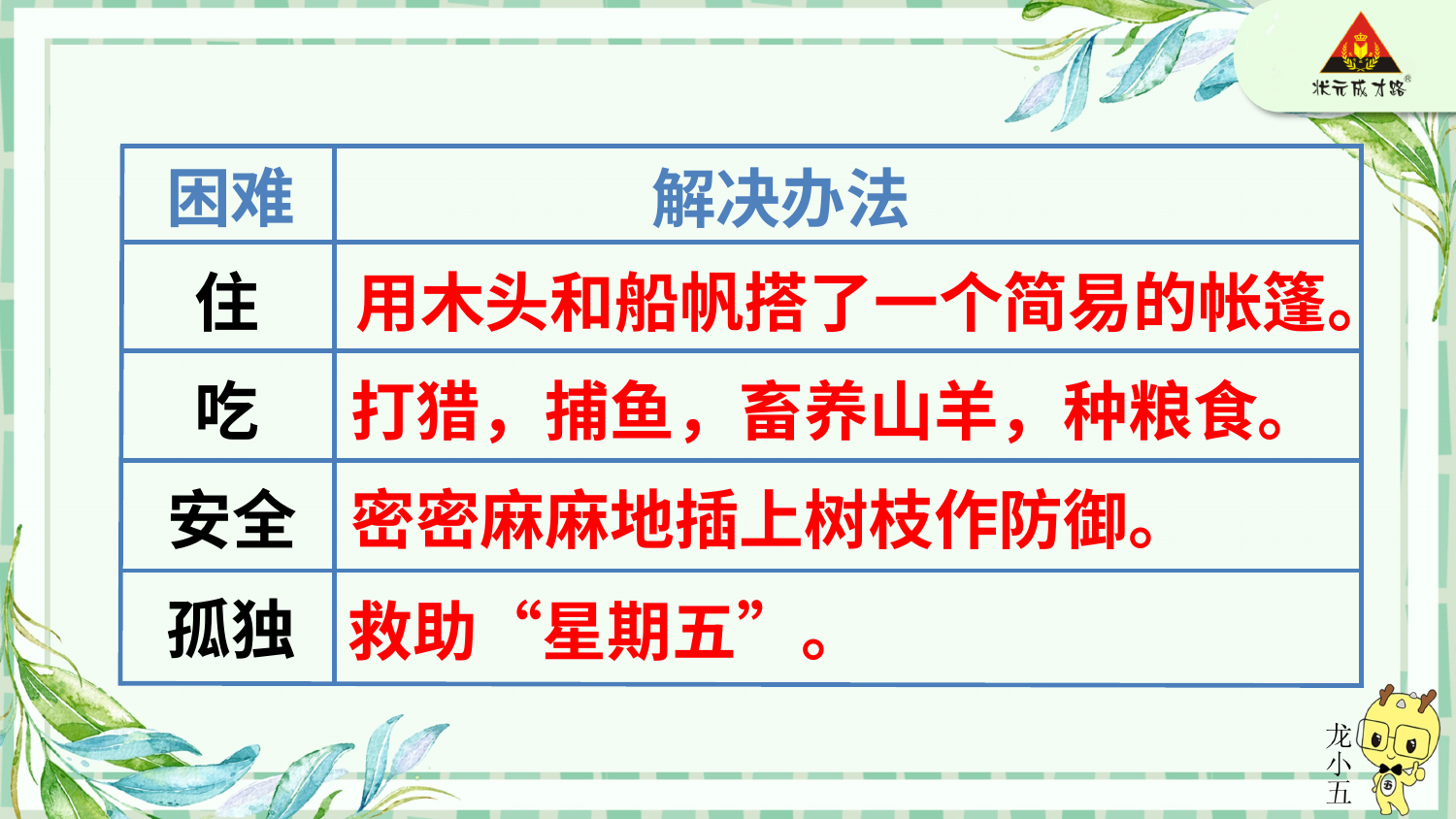

困难
解决办法
住
用木头和船帆搭了一个简易的帐篷。
吃
打猎，捕鱼，畜养山羊，种粮食。
安全
密密麻麻地插上树枝作防御。
孤独
救助“星期五”。